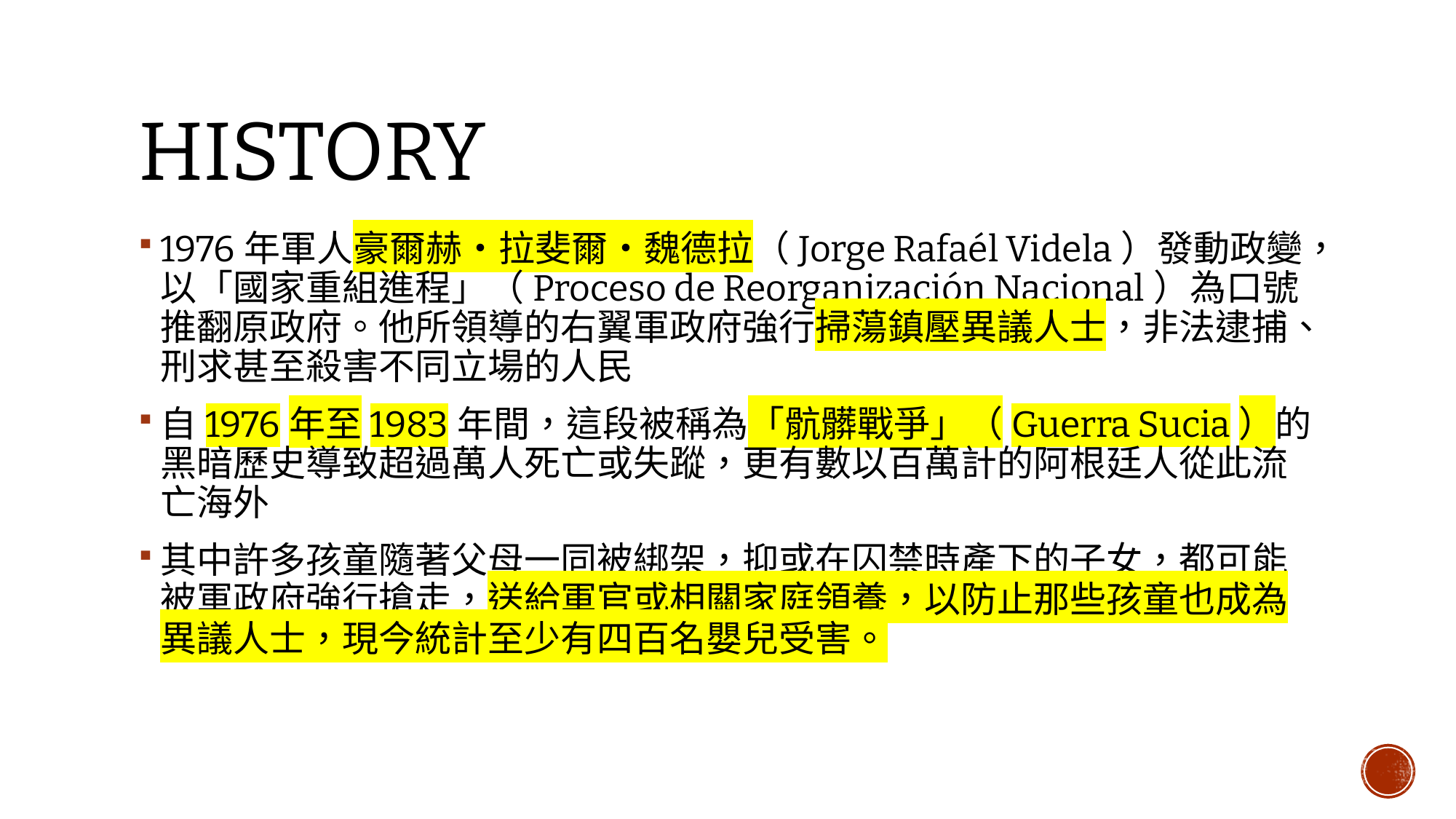

# History
1976年軍人豪爾赫‧拉斐爾‧魏德拉（Jorge Rafaél Videla）發動政變，以「國家重組進程」（Proceso de Reorganización Nacional）為口號推翻原政府。他所領導的右翼軍政府強行掃蕩鎮壓異議人士，非法逮捕、刑求甚至殺害不同立場的人民
自1976年至1983年間，這段被稱為「骯髒戰爭」（Guerra Sucia）的黑暗歷史導致超過萬人死亡或失蹤，更有數以百萬計的阿根廷人從此流亡海外
其中許多孩童隨著父母一同被綁架，抑或在囚禁時產下的子女，都可能被軍政府強行搶走，送給軍官或相關家庭領養，以防止那些孩童也成為異議人士，現今統計至少有四百名嬰兒受害。